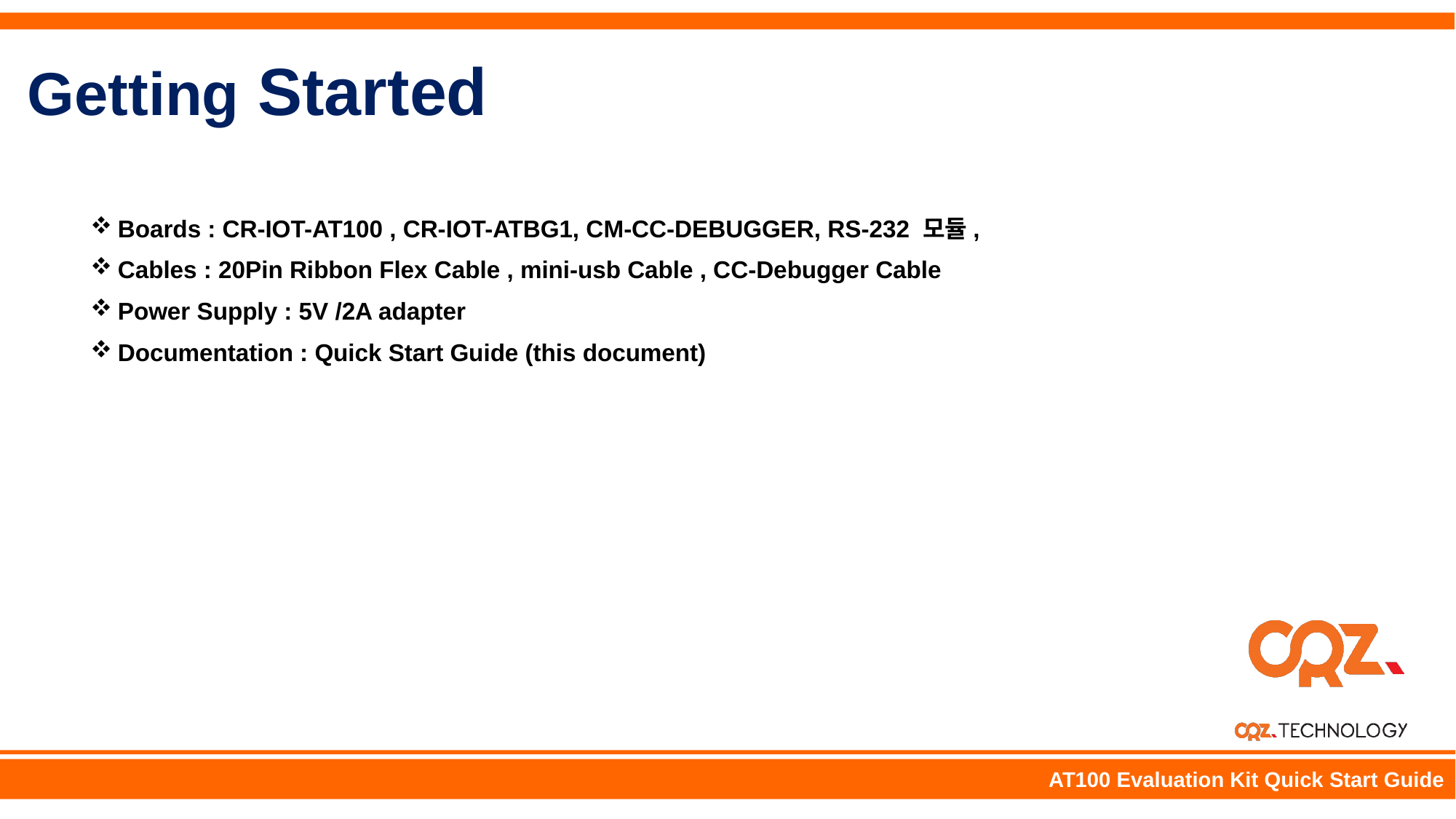

# Getting Started
Boards : CR-IOT-AT100 , CR-IOT-ATBG1, CM-CC-DEBUGGER, RS-232 모듈,
Cables : 20Pin Ribbon Flex Cable , mini-usb Cable , CC-Debugger Cable
Power Supply : 5V /2A adapter
Documentation : Quick Start Guide (this document)